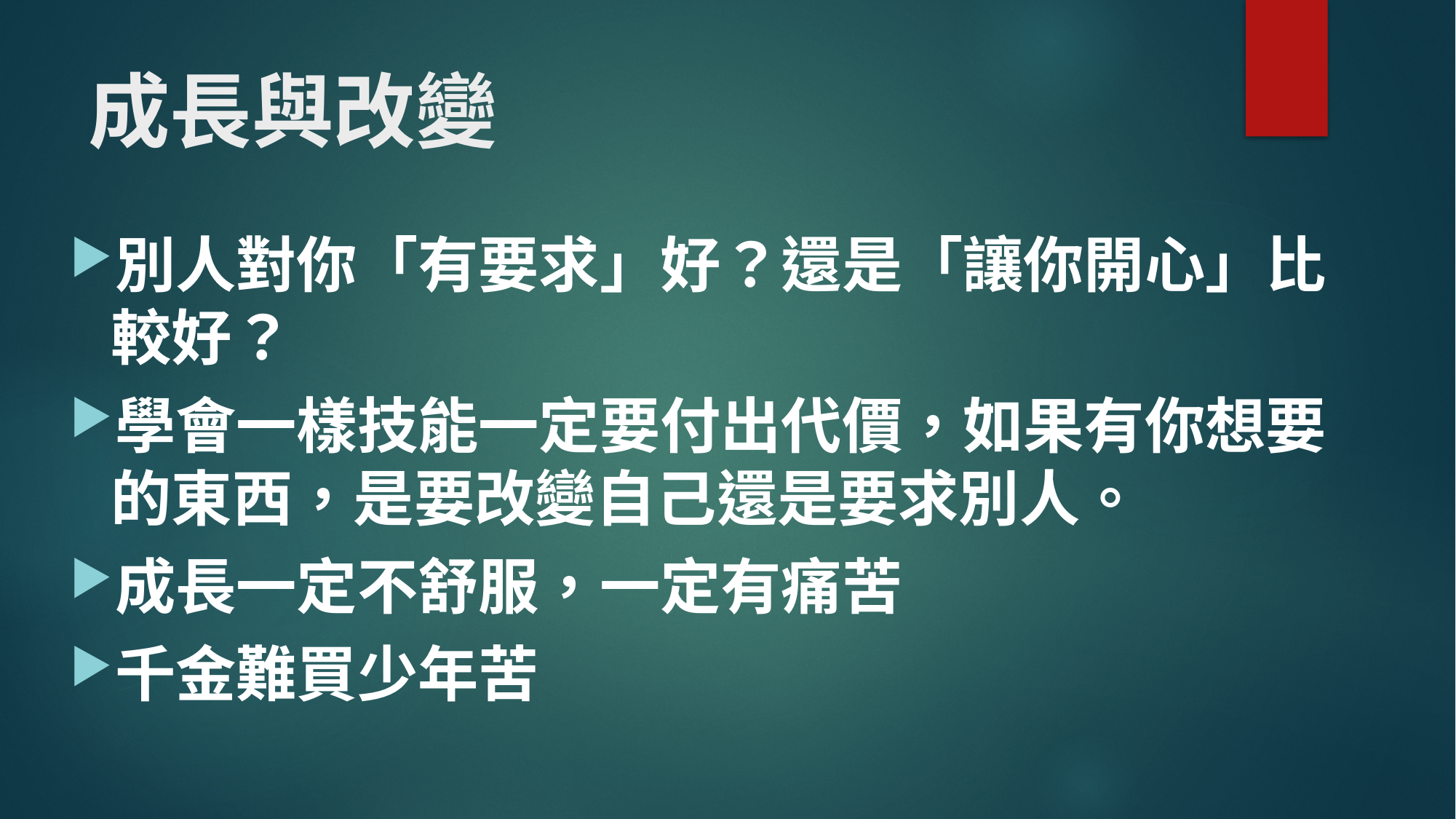

# 成長與改變
別人對你「有要求」好？還是「讓你開心」比較好？
學會一樣技能一定要付出代價，如果有你想要的東西，是要改變自己還是要求別人。
成長一定不舒服，一定有痛苦
千金難買少年苦